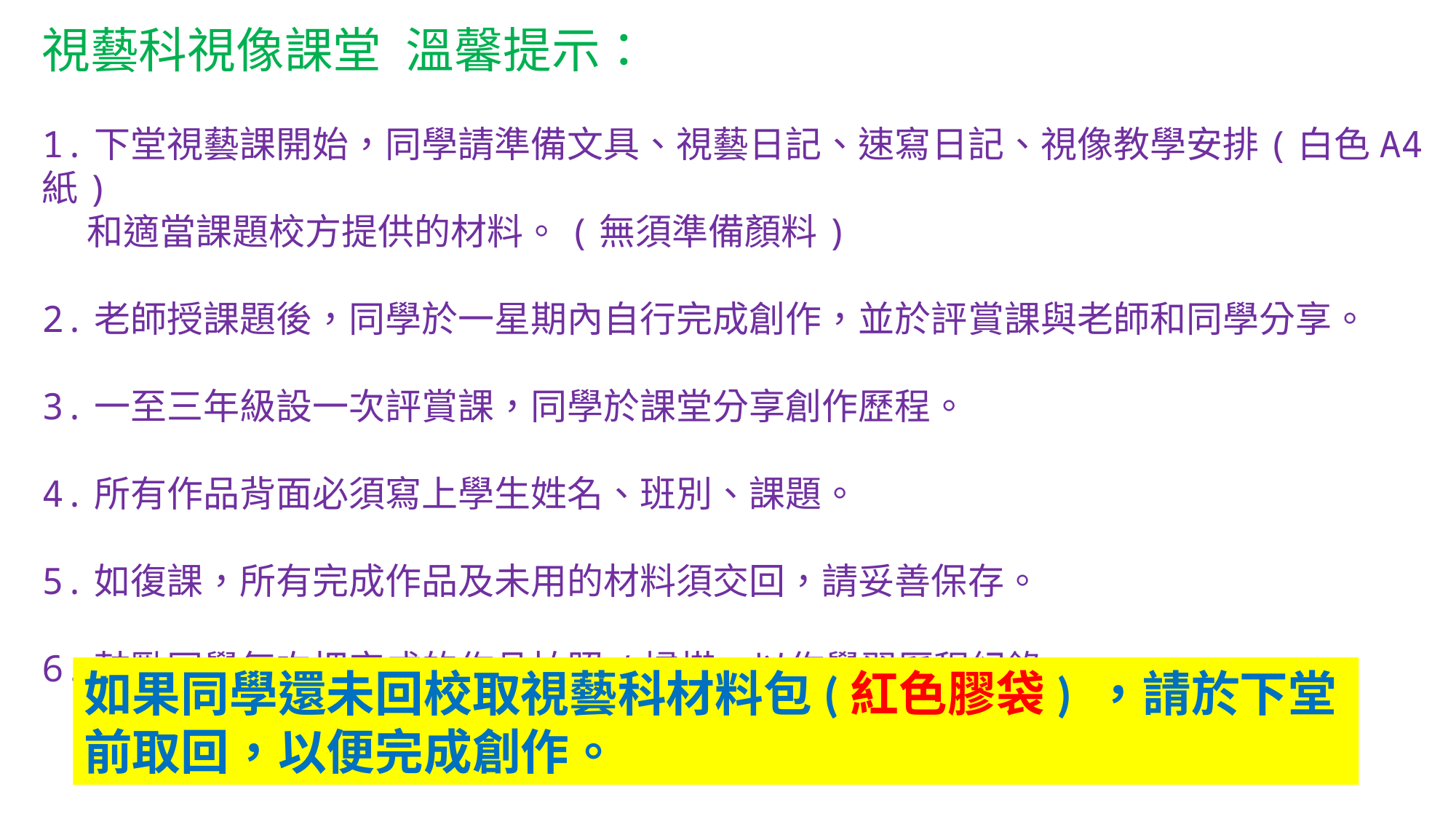

視藝科視像課堂 溫馨提示：

1.下堂視藝課開始，同學請準備文具、視藝日記、速寫日記、視像教學安排(白色A4紙)
  和適當課題校方提供的材料。(無須準備顏料)

2.老師授課題後，同學於一星期內自行完成創作，並於評賞課與老師和同學分享。

3.一至三年級設一次評賞課，同學於課堂分享創作歷程。

4.所有作品背面必須寫上學生姓名、班別、課題。

5.如復課，所有完成作品及未用的材料須交回，請妥善保存。

6.鼓勵同學每次把完成的作品拍照/掃描，以作學習歷程紀錄。
如果同學還未回校取視藝科材料包(紅色膠袋) ，請於下堂前取回，以便完成創作。